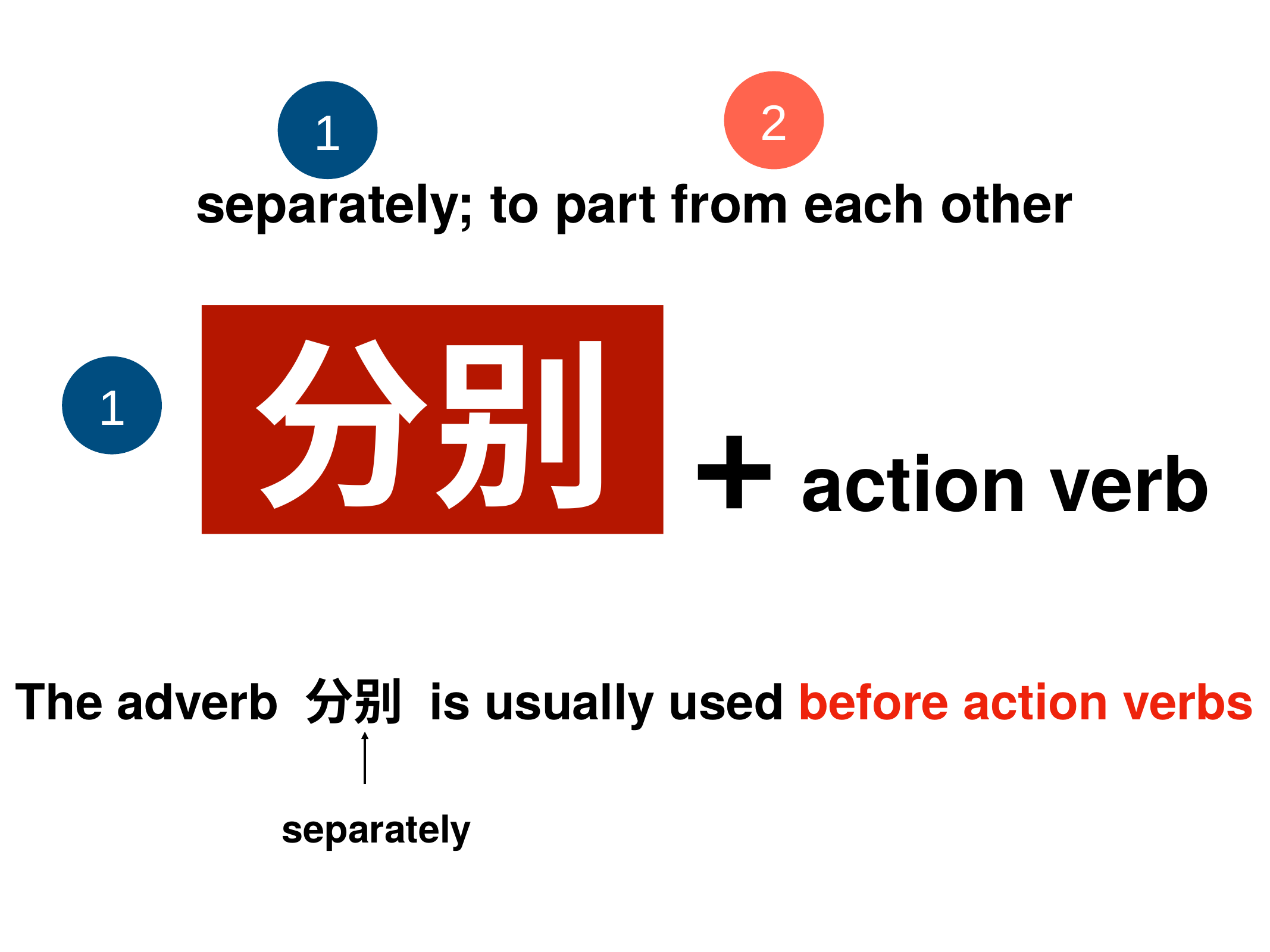

2
1
separately; to part from each other
分别
+ action verb
1
The adverb 分别 is usually used before action verbs

separately